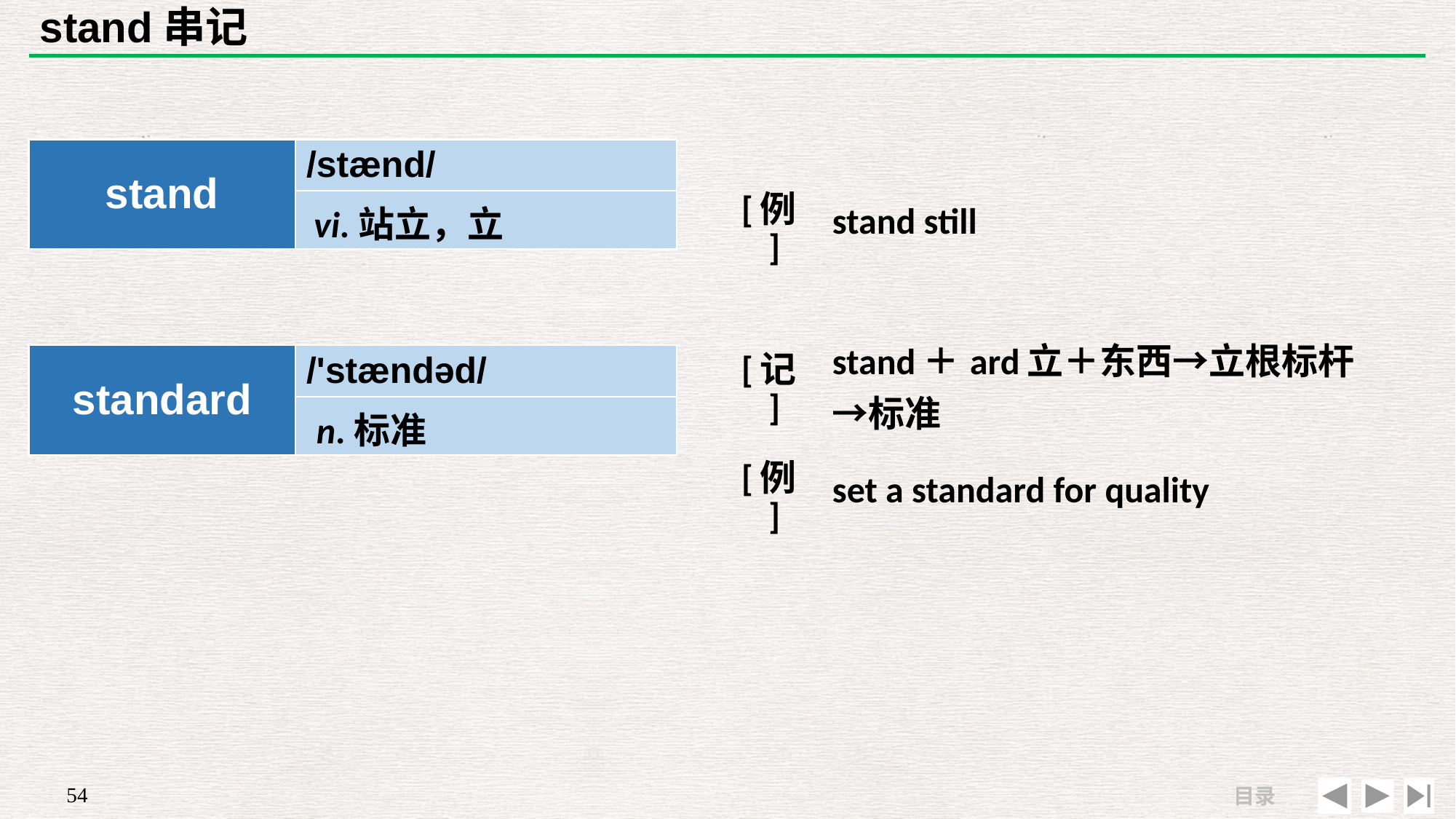

# stand串记

|  |  |
| --- | --- |
| [例] | stand still |
| stand | /stænd/ |
| --- | --- |
|  |  |
vi.站立，立
| [记] | stand＋ard立＋东西→立根标杆→标准 |
| --- | --- |
| [例] | set a standard for quality |
| standard | /'stændəd/ |
| --- | --- |
|  |  |
n.标准